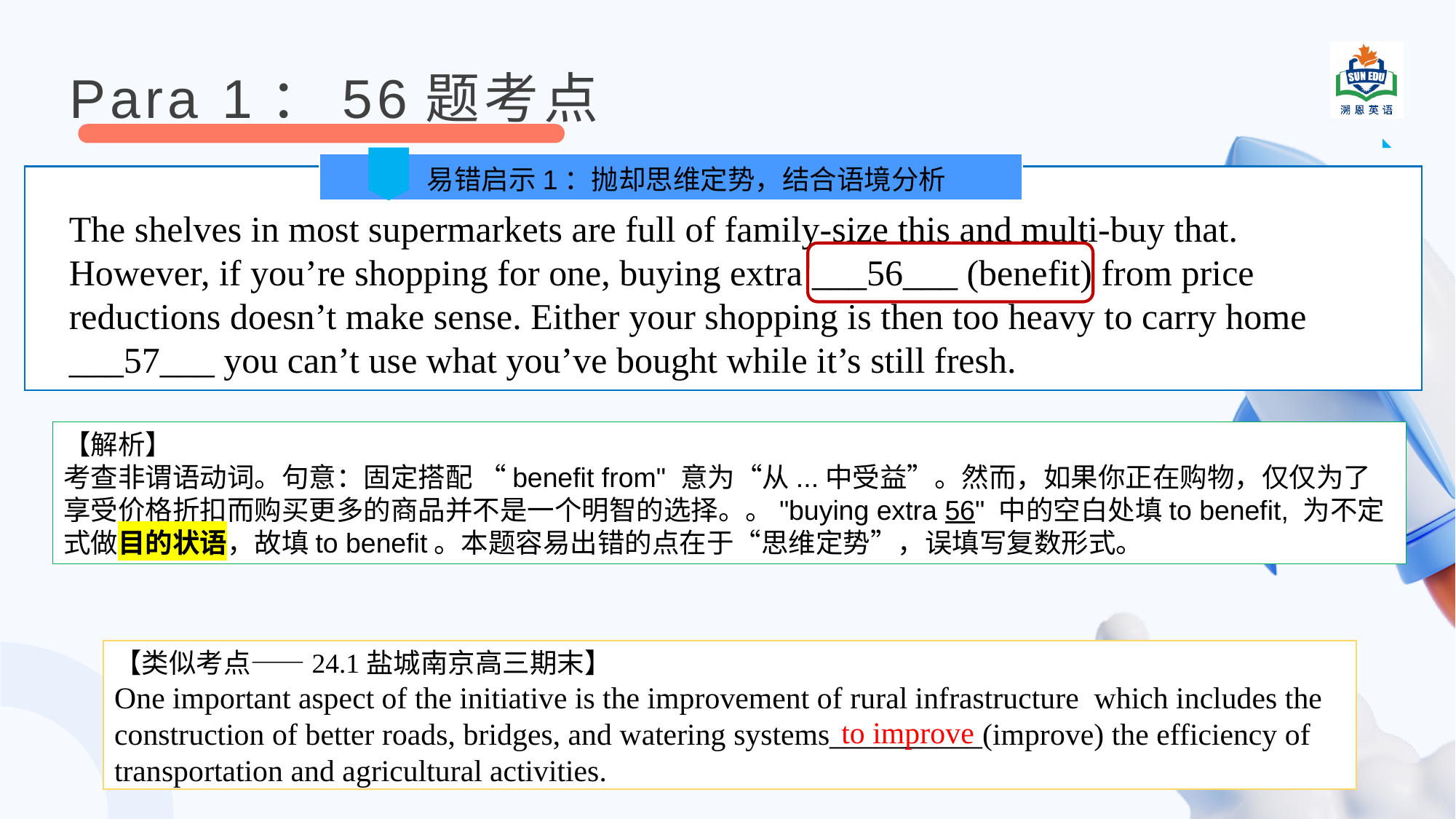

Para 1：56题考点

易错启示1：抛却思维定势，结合语境分析
The shelves in most supermarkets are full of family-size this and multi-buy that. However, if you’re shopping for one, buying extra ___56___ (benefit) from price reductions doesn’t make sense. Either your shopping is then too heavy to carry home ___57___ you can’t use what you’ve bought while it’s still fresh.

【解析】
考查非谓语动词。句意：固定搭配 “benefit from" 意为“从...中受益”。然而，如果你正在购物，仅仅为了享受价格折扣而购买更多的商品并不是一个明智的选择。。"buying extra 56" 中的空白处填to benefit, 为不定式做目的状语，故填to benefit。本题容易出错的点在于“思维定势”，误填写复数形式。
【类似考点——24.1盐城南京高三期末】
One important aspect of the initiative is the improvement of rural infrastructure  which includes the construction of better roads, bridges, and watering systems__________(improve) the efficiency of transportation and agricultural activities.
to improve